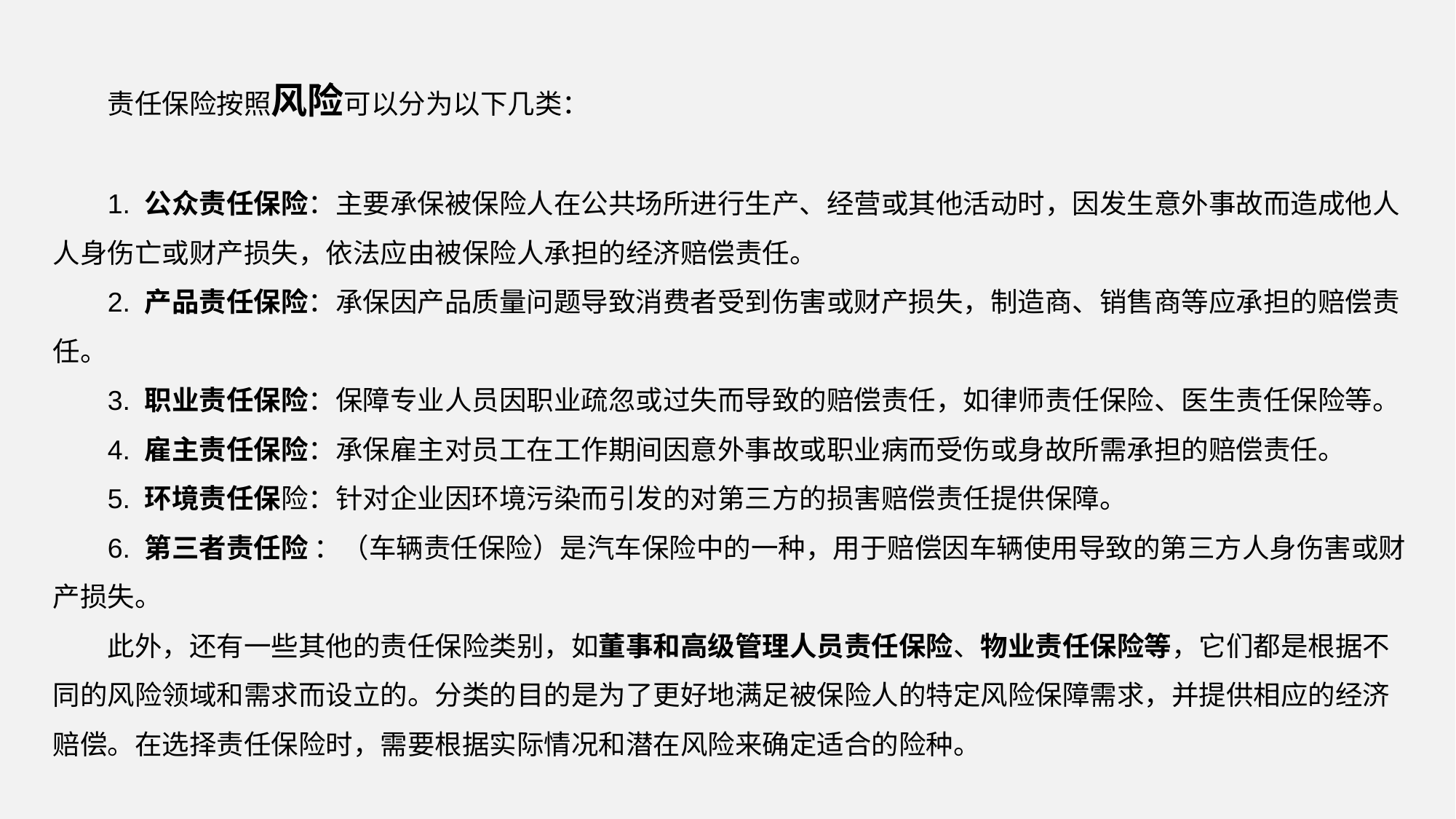

责任保险按照风险可以分为以下几类：

1. 公众责任保险：主要承保被保险人在公共场所进行生产、经营或其他活动时，因发生意外事故而造成他人人身伤亡或财产损失，依法应由被保险人承担的经济赔偿责任。
2. 产品责任保险：承保因产品质量问题导致消费者受到伤害或财产损失，制造商、销售商等应承担的赔偿责任。
3. 职业责任保险：保障专业人员因职业疏忽或过失而导致的赔偿责任，如律师责任保险、医生责任保险等。
4. 雇主责任保险：承保雇主对员工在工作期间因意外事故或职业病而受伤或身故所需承担的赔偿责任。
5. 环境责任保险：针对企业因环境污染而引发的对第三方的损害赔偿责任提供保障。
6. 第三者责任险 ：（车辆责任保险）是汽车保险中的一种，用于赔偿因车辆使用导致的第三方人身伤害或财产损失。
此外，还有一些其他的责任保险类别，如董事和高级管理人员责任保险、物业责任保险等，它们都是根据不同的风险领域和需求而设立的。分类的目的是为了更好地满足被保险人的特定风险保障需求，并提供相应的经济赔偿。在选择责任保险时，需要根据实际情况和潜在风险来确定适合的险种。